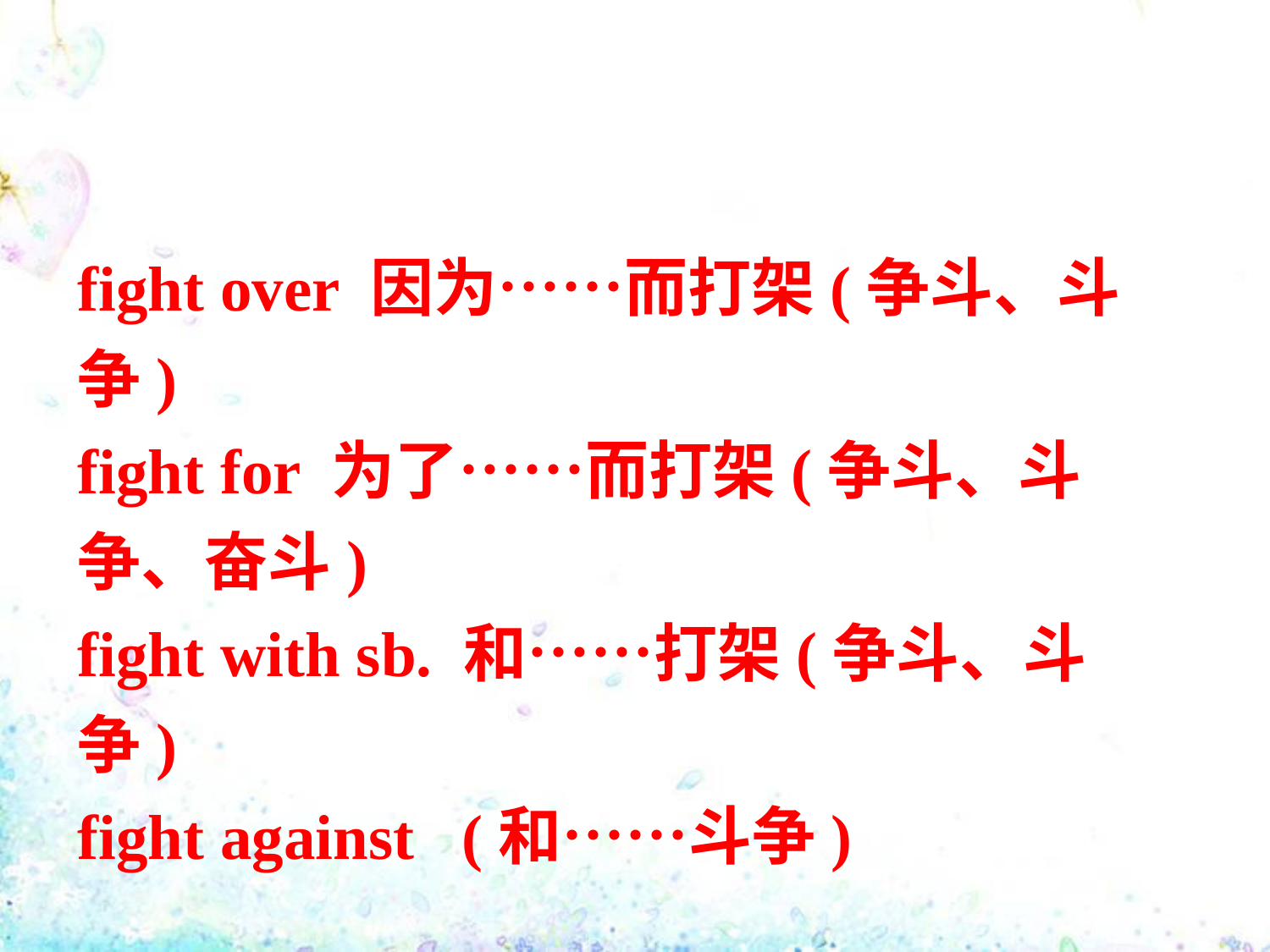

fight over 因为……而打架(争斗、斗争)
fight for 为了……而打架(争斗、斗争、奋斗)
fight with sb. 和……打架(争斗、斗争)
fight against   (和……斗争)